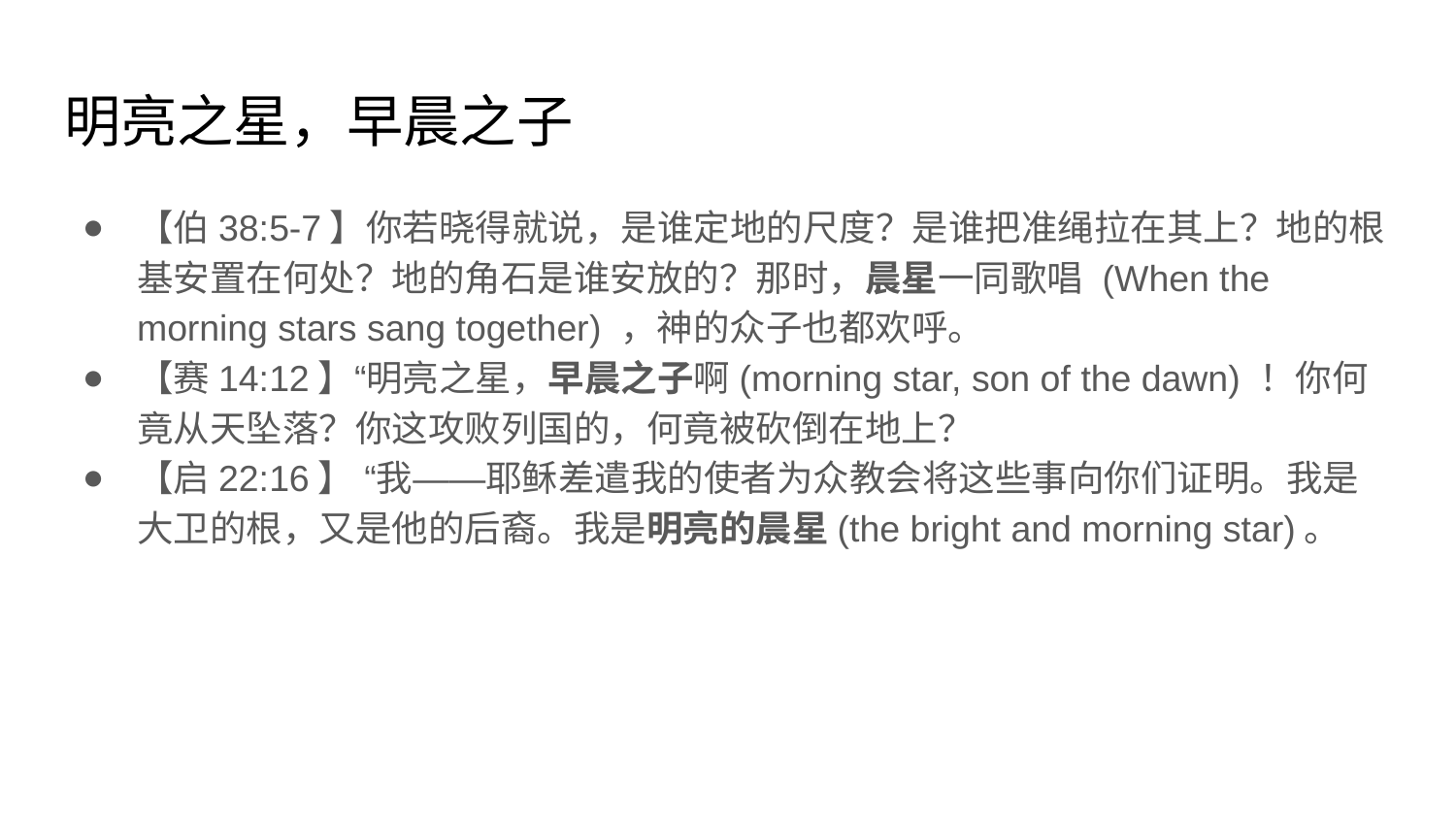

# 明亮之星，早晨之子
【伯38:5-7】你若晓得就说，是谁定地的尺度？是谁把准绳拉在其上？地的根基安置在何处？地的角石是谁安放的？那时，晨星一同歌唱 (When the morning stars sang together) ，神的众子也都欢呼。
【赛14:12】“明亮之星，早晨之子啊(morning star, son of the dawn) ！你何竟从天坠落？你这攻败列国的，何竟被砍倒在地上？
【启22:16】 “我——耶稣差遣我的使者为众教会将这些事向你们证明。我是大卫的根，又是他的后裔。我是明亮的晨星(the bright and morning star)。